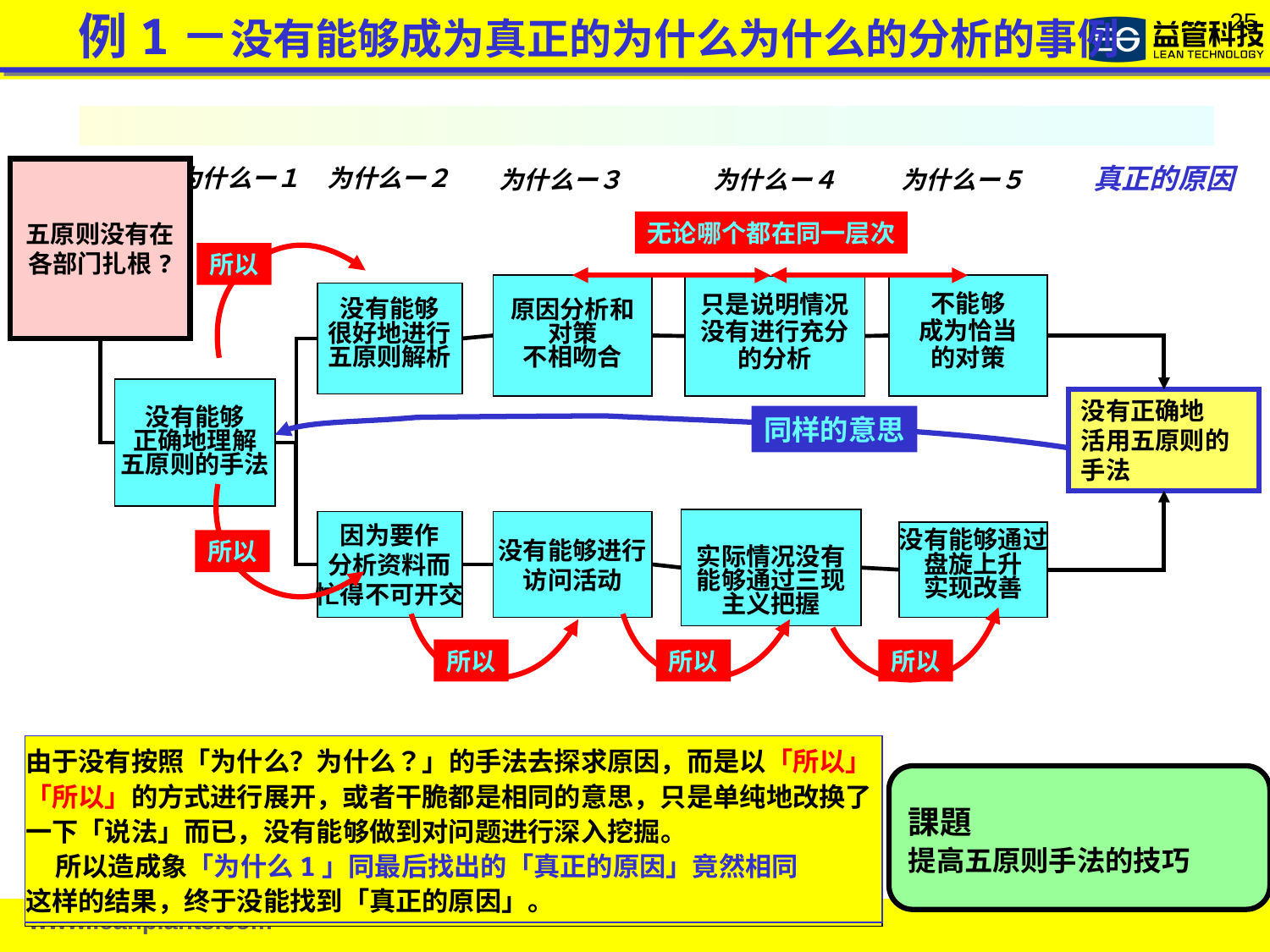

例1－没有能够成为真正的为什么为什么的分析的事例
25

真正的原因
为什么ー１
为什么ー２
五原则没有在各部门扎根?
为什么ー３
为什么ー４
为什么ー５
无论哪个都在同一层次

所以

所以
原因分析和对策
不相吻合
不能够
成为恰当
的对策
只是说明情况
没有进行充分
的分析
没有能够
很好地进行
五原则解析
没有能够
正确地理解
五原则的手法
没有正确地
活用五原则的
手法
同样的意思

实际情况没有
能够通过三现
主义把握
因为要作
分析资料而
忙得不可开交
没有能够进行
访问活动
没有能够通过
盘旋上升
实现改善

所以

所以

所以

由于没有按照「为什么？为什么？」的手法去探求原因，而是以「所以」「所以」的方式进行展开，或者干脆都是相同的意思，只是单纯地改换了一下「说法」而已，没有能够做到对问题进行深入挖掘。
    所以造成象「为什么1」同最后找出的「真正的原因」竟然相同
这样的结果，终于没能找到「真正的原因」。
課題
提高五原则手法的技巧